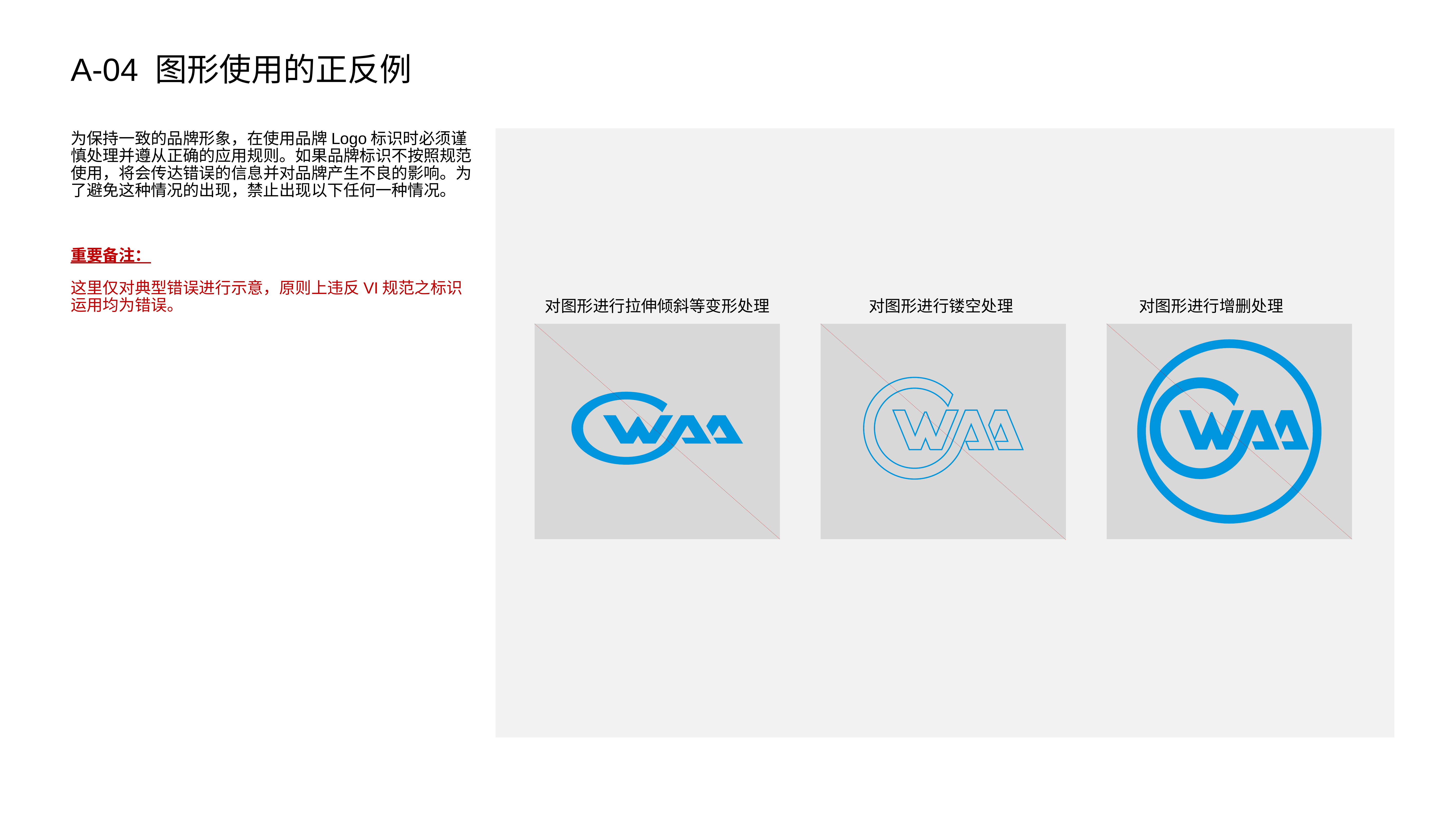

# A-04 图形使用的正反例
为保持一致的品牌形象，在使用品牌Logo标识时必须谨慎处理并遵从正确的应用规则。如果品牌标识不按照规范使用，将会传达错误的信息并对品牌产生不良的影响。为了避免这种情况的出现，禁止出现以下任何一种情况。

重要备注：
这里仅对典型错误进行示意，原则上违反VI规范之标识运用均为错误。
对图形进行拉伸倾斜等变形处理
对图形进行镂空处理
对图形进行增删处理

8